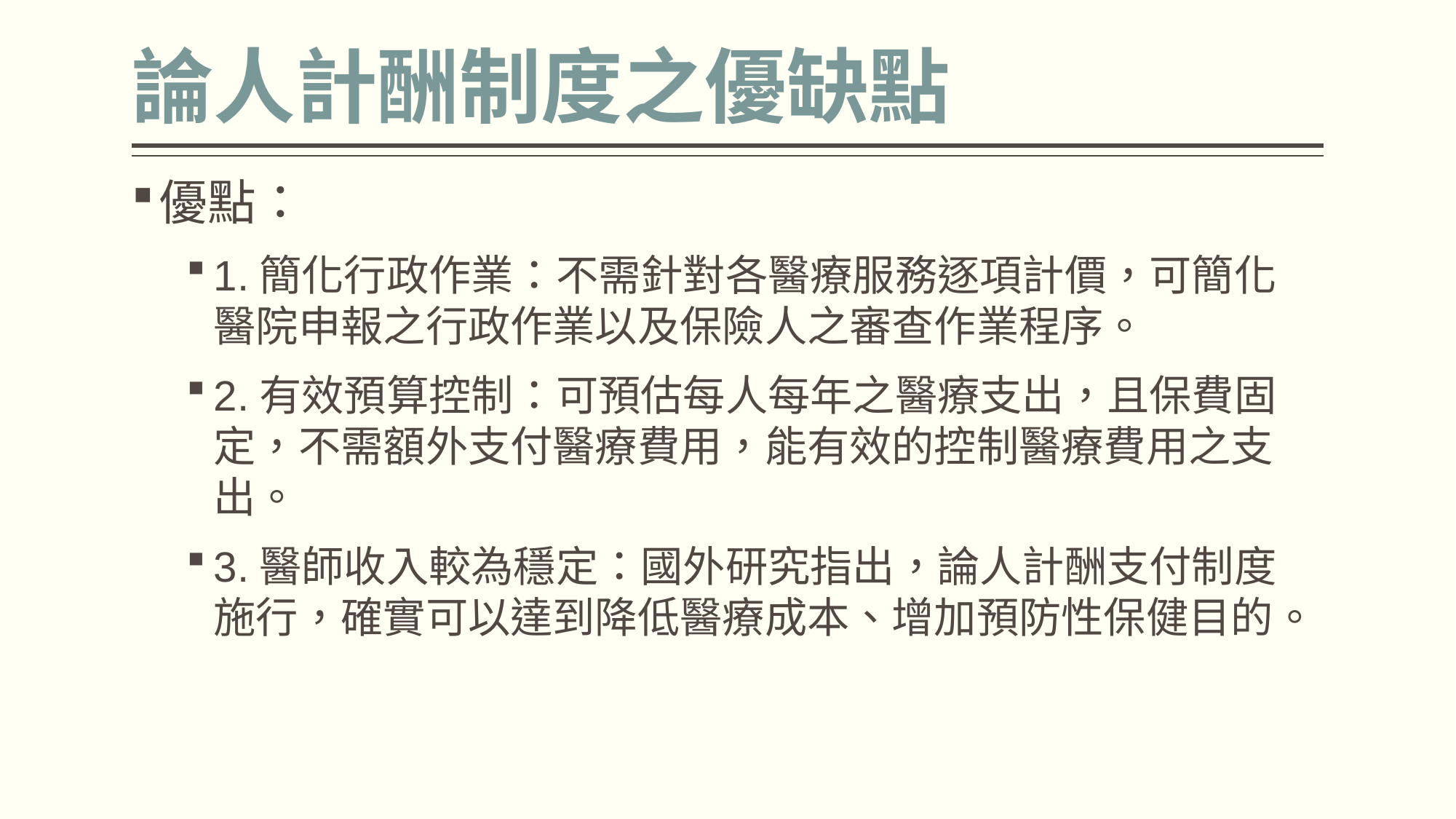

# 論人計酬制度之優缺點
優點：
1.簡化行政作業：不需針對各醫療服務逐項計價，可簡化醫院申報之行政作業以及保險人之審查作業程序。
2.有效預算控制：可預估每人每年之醫療支出，且保費固定，不需額外支付醫療費用，能有效的控制醫療費用之支出。
3.醫師收入較為穩定：國外研究指出，論人計酬支付制度施行，確實可以達到降低醫療成本、增加預防性保健目的。